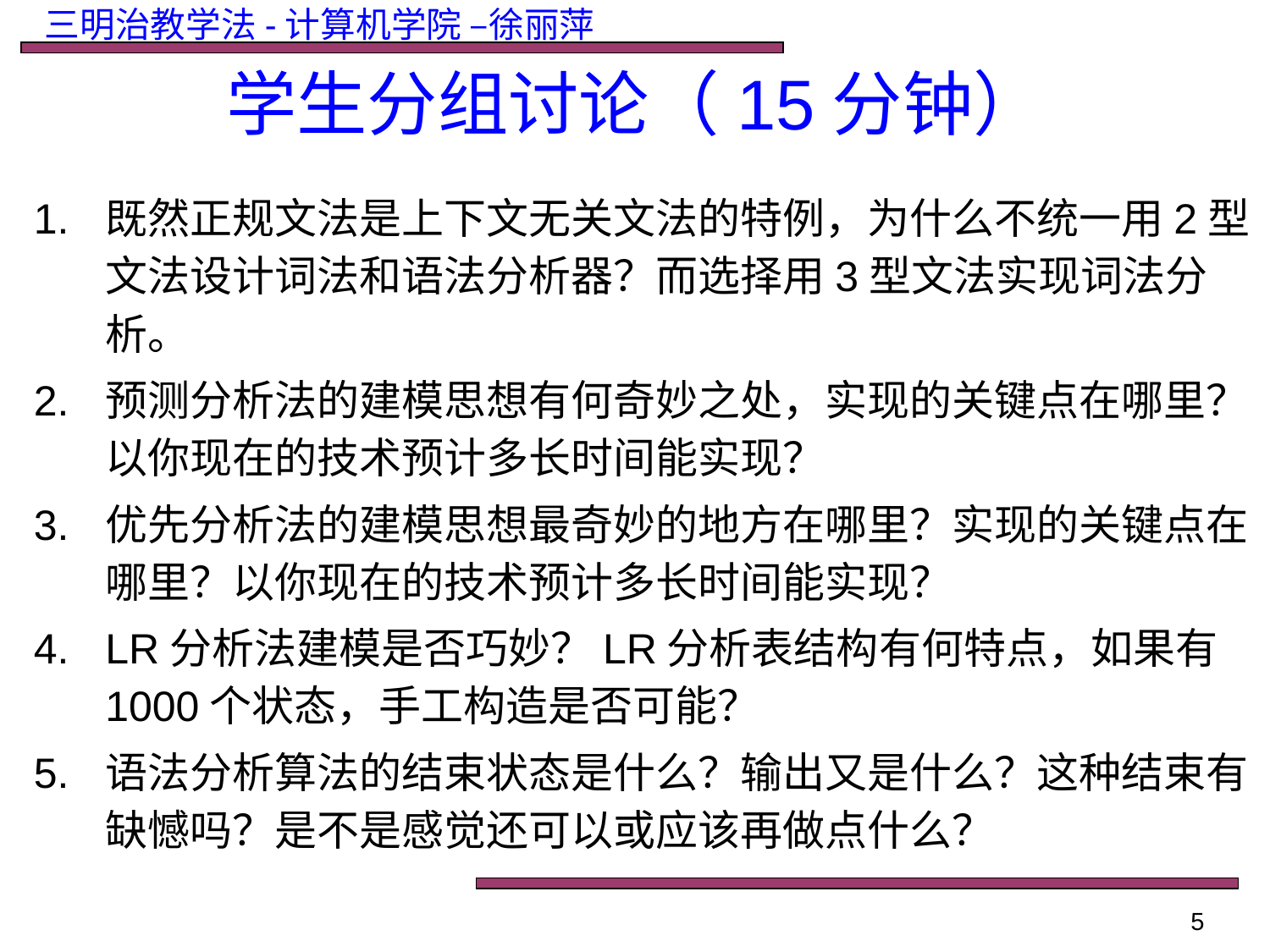

学生分组讨论（15分钟）

既然正规文法是上下文无关文法的特例，为什么不统一用2型文法设计词法和语法分析器？而选择用3型文法实现词法分析。
预测分析法的建模思想有何奇妙之处，实现的关键点在哪里？以你现在的技术预计多长时间能实现？
优先分析法的建模思想最奇妙的地方在哪里？实现的关键点在哪里？以你现在的技术预计多长时间能实现？
LR分析法建模是否巧妙？LR分析表结构有何特点，如果有1000个状态，手工构造是否可能？
语法分析算法的结束状态是什么？输出又是什么？这种结束有缺憾吗？是不是感觉还可以或应该再做点什么？
5